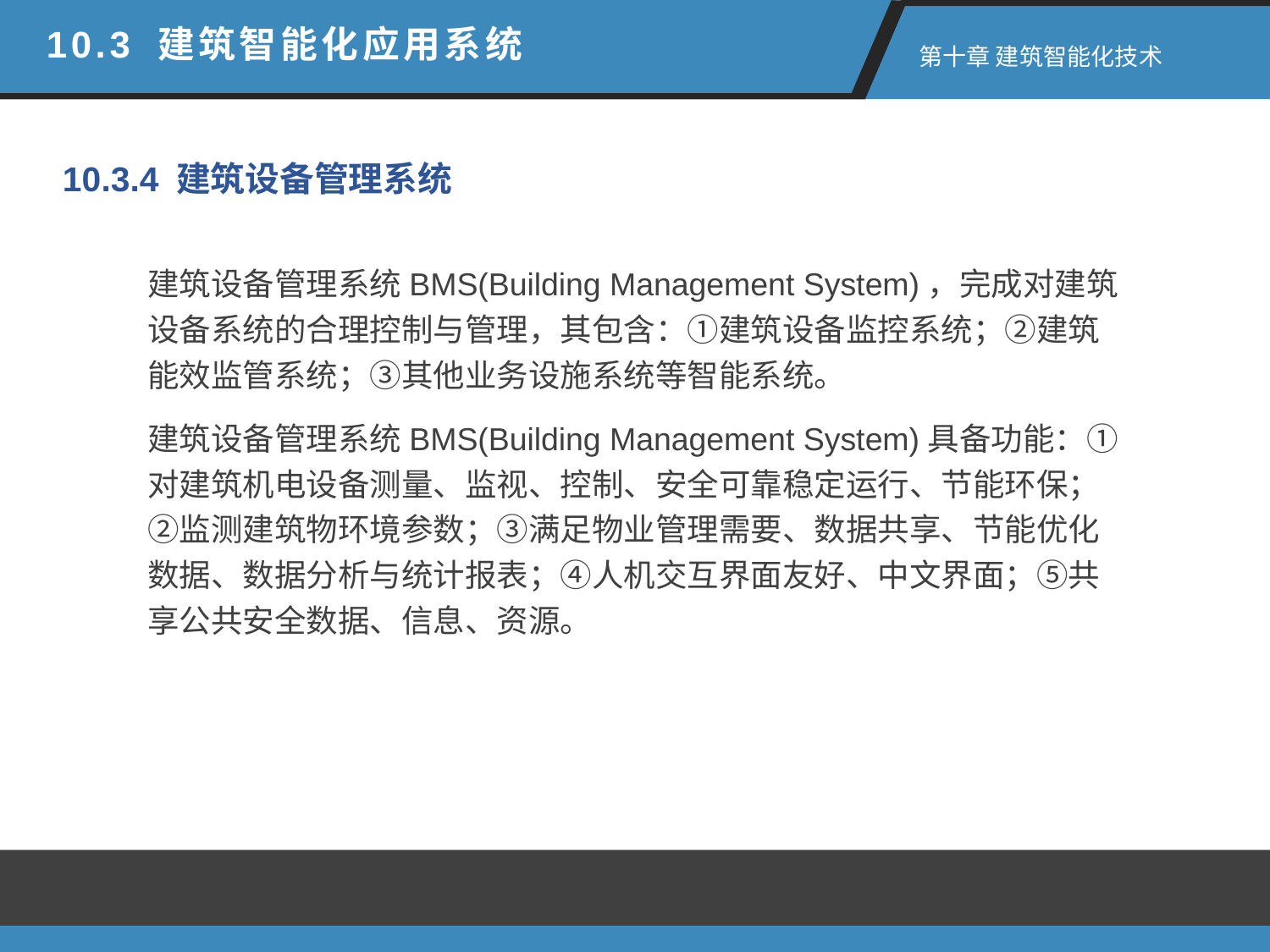

10.3 建筑智能化应用系统
第十章 建筑智能化技术
10.3.4 建筑设备管理系统
建筑设备管理系统BMS(Building Management System)，完成对建筑设备系统的合理控制与管理，其包含：①建筑设备监控系统；②建筑能效监管系统；③其他业务设施系统等智能系统。
建筑设备管理系统BMS(Building Management System)具备功能：①对建筑机电设备测量、监视、控制、安全可靠稳定运行、节能环保；②监测建筑物环境参数；③满足物业管理需要、数据共享、节能优化数据、数据分析与统计报表；④人机交互界面友好、中文界面；⑤共享公共安全数据、信息、资源。